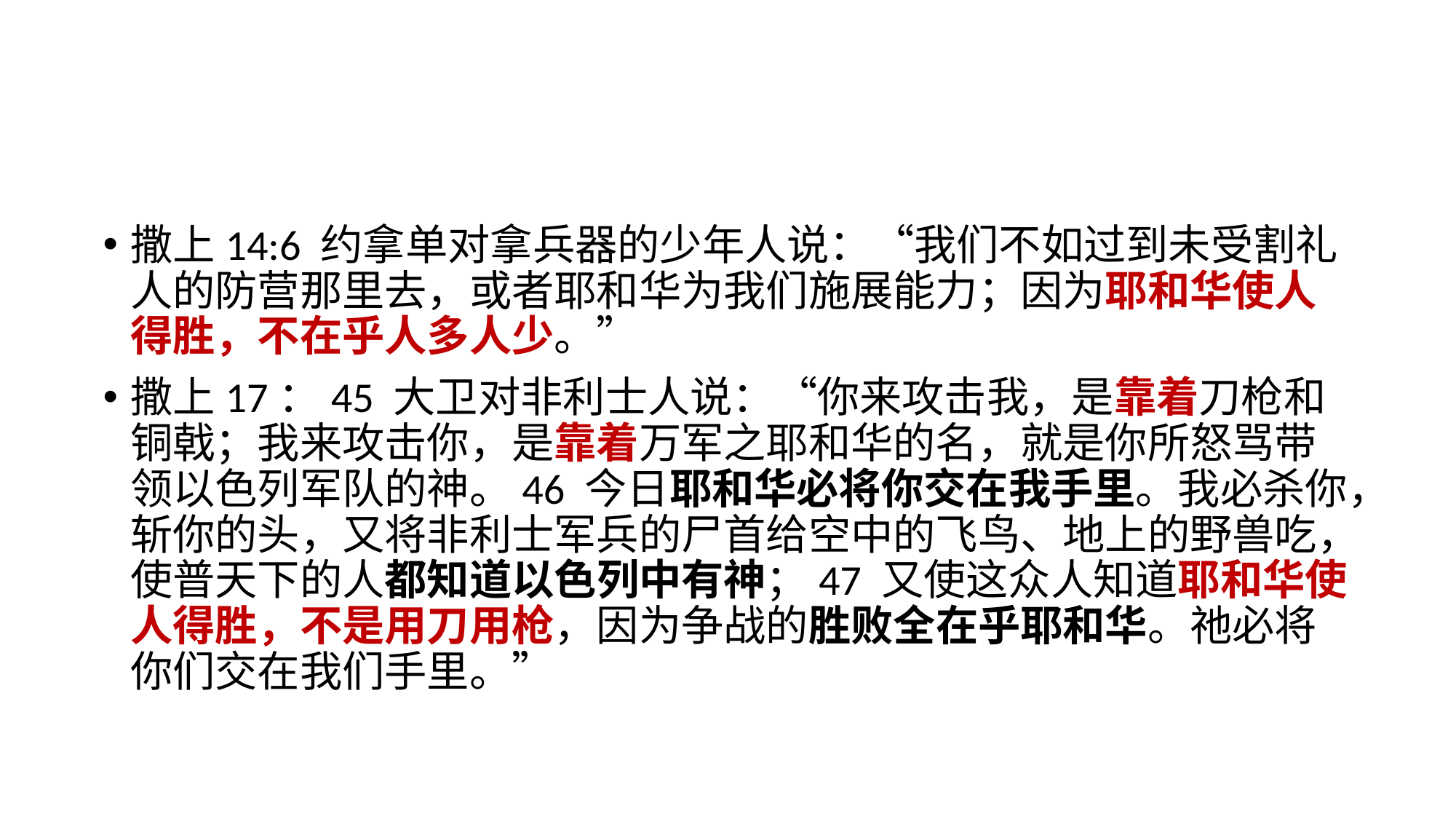

撒上14:6 约拿单对拿兵器的少年人说：“我们不如过到未受割礼人的防营那里去，或者耶和华为我们施展能力；因为耶和华使人得胜，不在乎人多人少。”
撒上17：45 大卫对非利士人说：“你来攻击我，是靠着刀枪和铜戟；我来攻击你，是靠着万军之耶和华的名，就是你所怒骂带领以色列军队的神。46 今日耶和华必将你交在我手里。我必杀你，斩你的头，又将非利士军兵的尸首给空中的飞鸟、地上的野兽吃，使普天下的人都知道以色列中有神；47 又使这众人知道耶和华使人得胜，不是用刀用枪，因为争战的胜败全在乎耶和华。祂必将你们交在我们手里。”